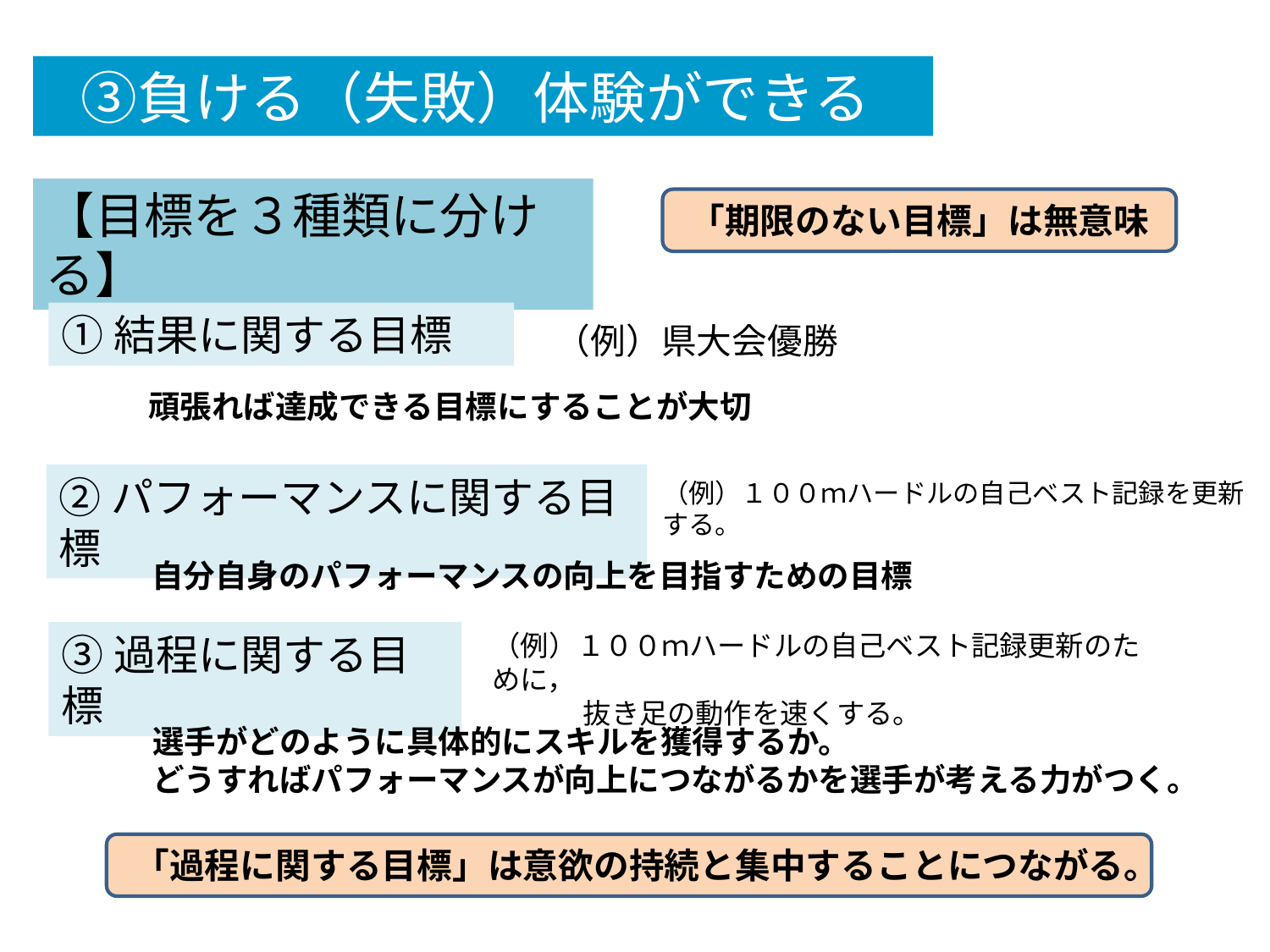

③負ける（失敗）体験ができる
【目標を３種類に分ける】
「期限のない目標」は無意味
①結果に関する目標
（例）県大会優勝
頑張れば達成できる目標にすることが大切
②パフォーマンスに関する目標
（例）１００ｍハードルの自己ベスト記録を更新する。
自分自身のパフォーマンスの向上を目指すための目標
③過程に関する目標
（例）１００ｍハードルの自己ベスト記録更新のために，
　　　 抜き足の動作を速くする。
選手がどのように具体的にスキルを獲得するか。
どうすればパフォーマンスが向上につながるかを選手が考える力がつく。
「過程に関する目標」は意欲の持続と集中することにつながる。